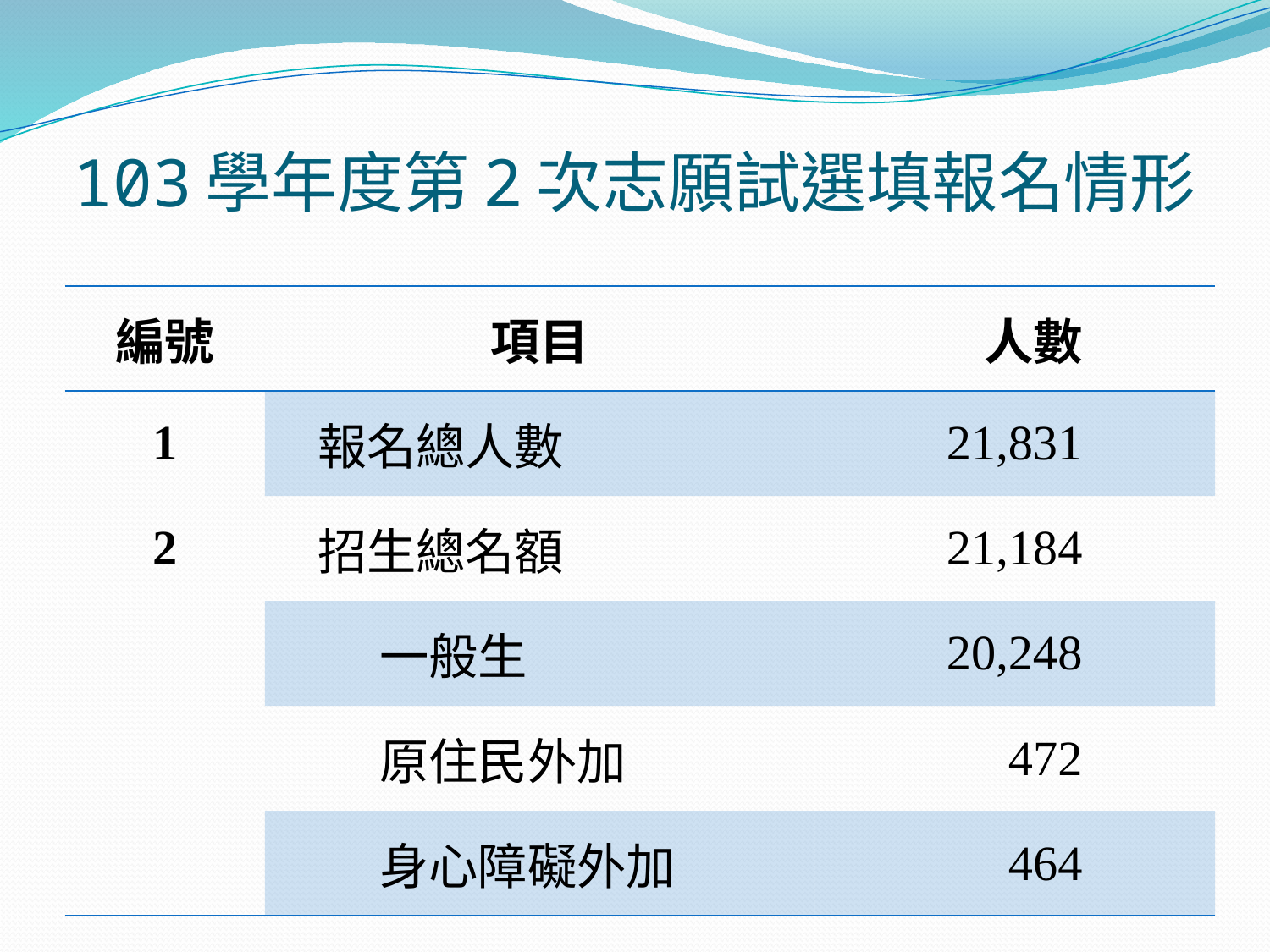

# 103學年度第2次志願試選填報名情形
| 編號 | 項目 | 人數 |  |
| --- | --- | --- | --- |
| 1 | 報名總人數 | 21,831 |  |
| 2 | 招生總名額 | 21,184 |  |
|  | 一般生 | 20,248 |  |
|  | 原住民外加 | 472 |  |
|  | 身心障礙外加 | 464 |  |